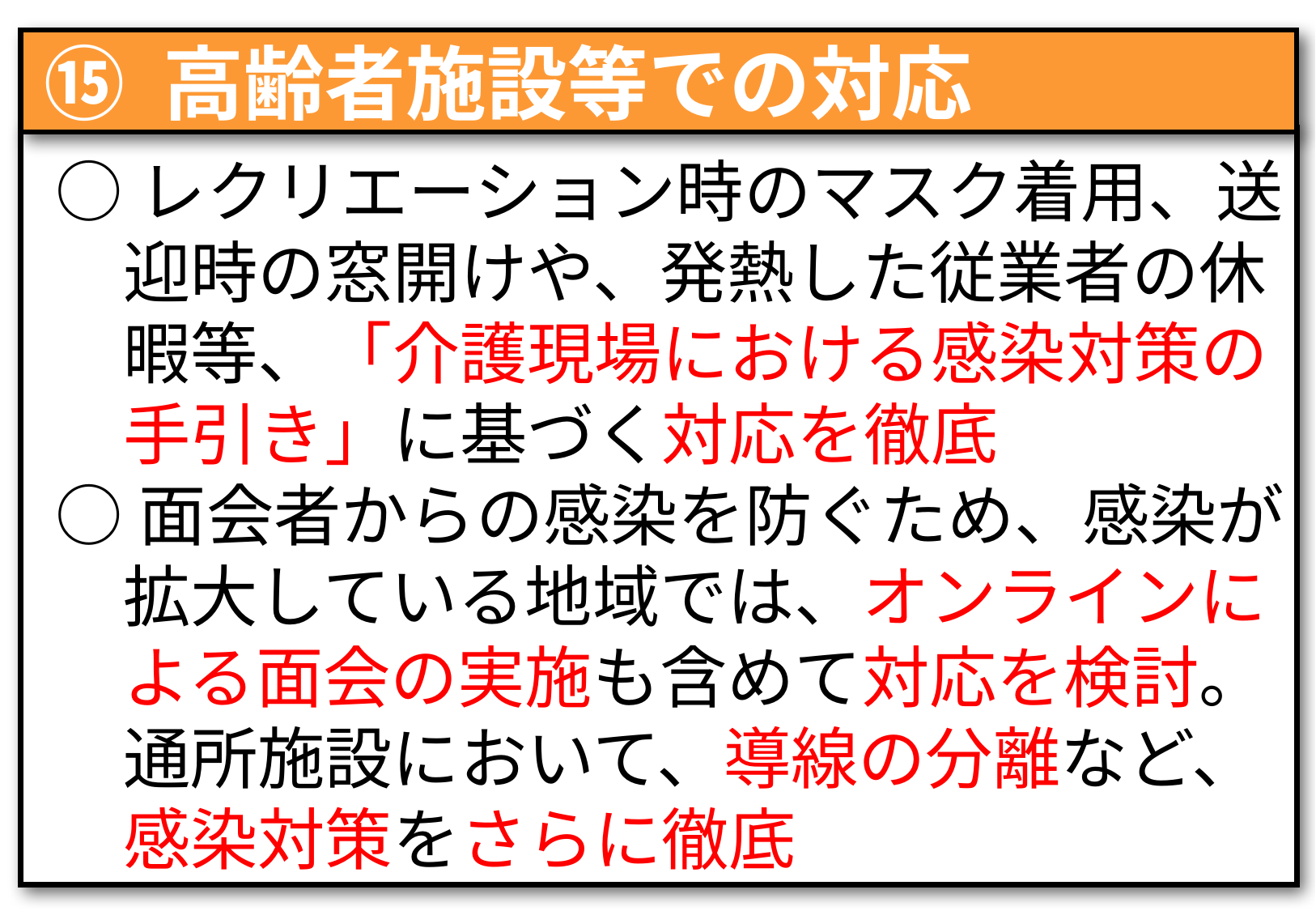

⑮ 高齢者施設等での対応
○レクリエーション時のマスク着用、送
　迎時の窓開けや、発熱した従業者の休
　暇等、「介護現場における感染対策の
　手引き」に基づく対応を徹底
○面会者からの感染を防ぐため、感染が
　拡大している地域では、オンラインに
　よる面会の実施も含めて対応を検討。
　通所施設において、導線の分離など、
　感染対策をさらに徹底